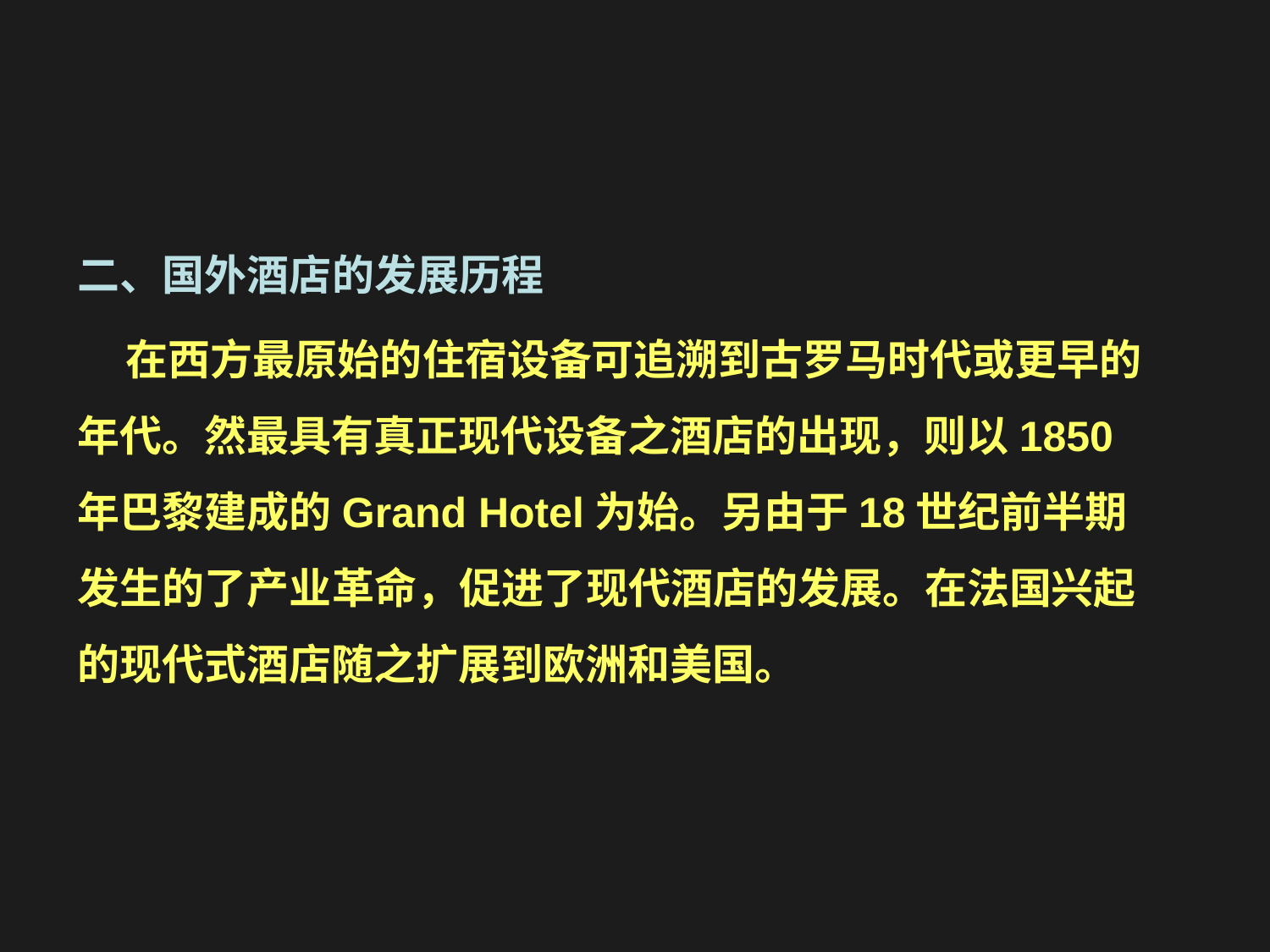

二、国外酒店的发展历程
    在西方最原始的住宿设备可追溯到古罗马时代或更早的年代。然最具有真正现代设备之酒店的出现，则以1850年巴黎建成的Grand Hotel为始。另由于18世纪前半期发生的了产业革命，促进了现代酒店的发展。在法国兴起的现代式酒店随之扩展到欧洲和美国。